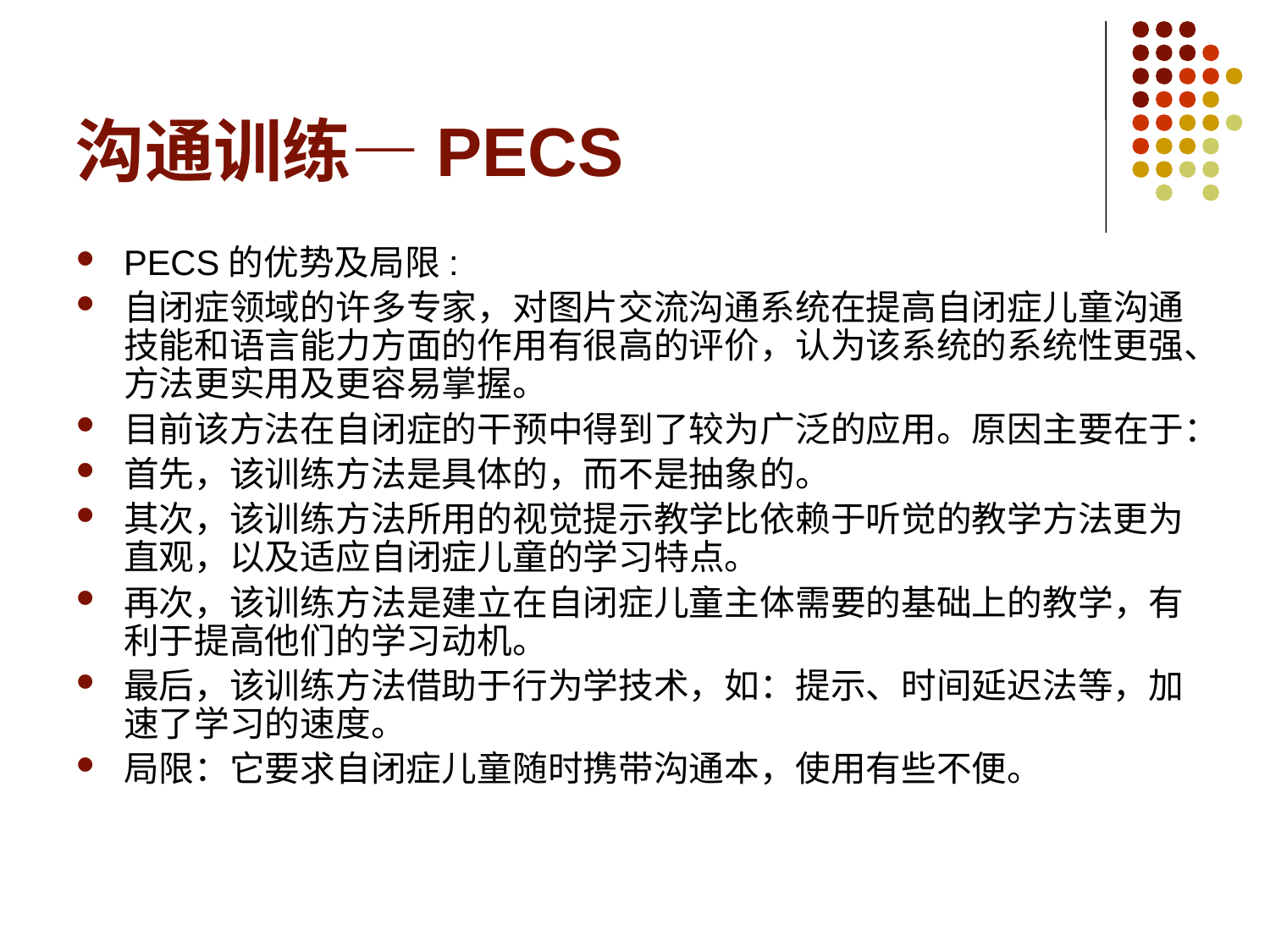

# 沟通训练—PECS
PECS的优势及局限:
自闭症领域的许多专家，对图片交流沟通系统在提高自闭症儿童沟通技能和语言能力方面的作用有很高的评价，认为该系统的系统性更强、方法更实用及更容易掌握。
目前该方法在自闭症的干预中得到了较为广泛的应用。原因主要在于：
首先，该训练方法是具体的，而不是抽象的。
其次，该训练方法所用的视觉提示教学比依赖于听觉的教学方法更为直观，以及适应自闭症儿童的学习特点。
再次，该训练方法是建立在自闭症儿童主体需要的基础上的教学，有利于提高他们的学习动机。
最后，该训练方法借助于行为学技术，如：提示、时间延迟法等，加速了学习的速度。
局限：它要求自闭症儿童随时携带沟通本，使用有些不便。